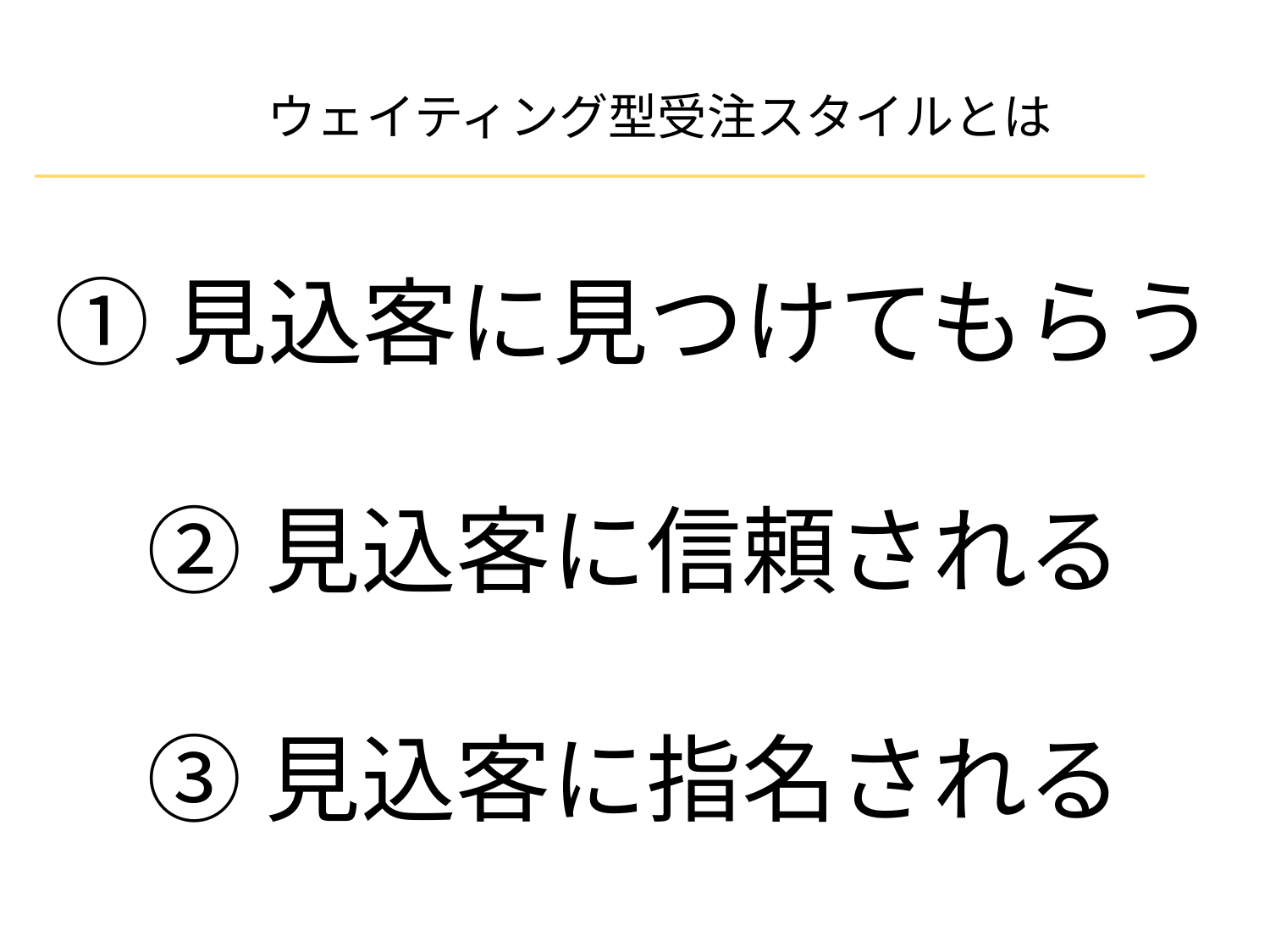

ウェイティング型受注スタイルとは
①見込客に見つけてもらう

②見込客に信頼される

③見込客に指名される